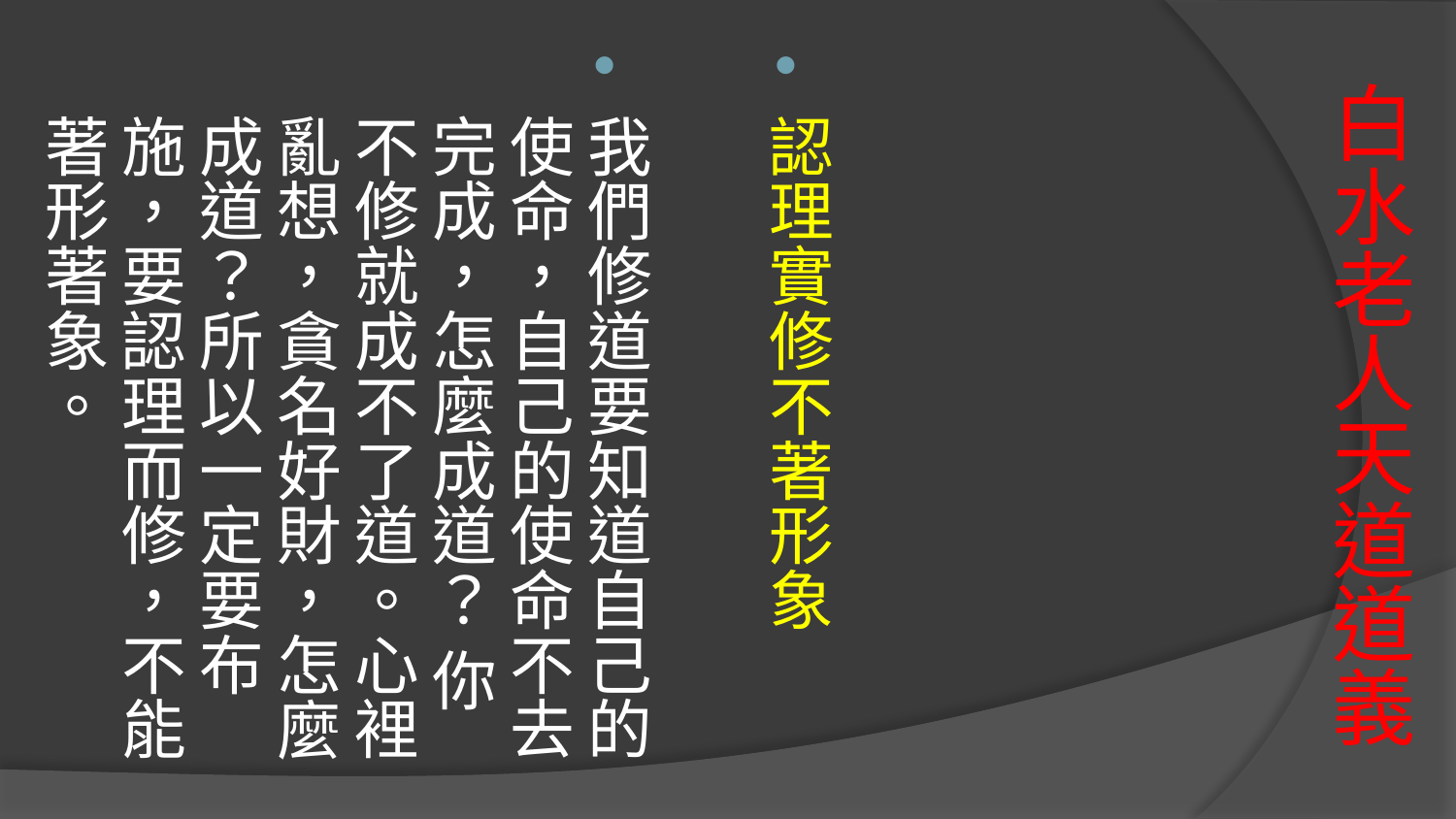

認理實修不著形象

我們修道要知道自己的使命，自己的使命不去完成，怎麼成道？ 你不修就成不了道。心裡亂想，貪名好財，怎麼成道？所以一定要布 施，要認理而修，不能著形著象。
# 白水老人天道道義